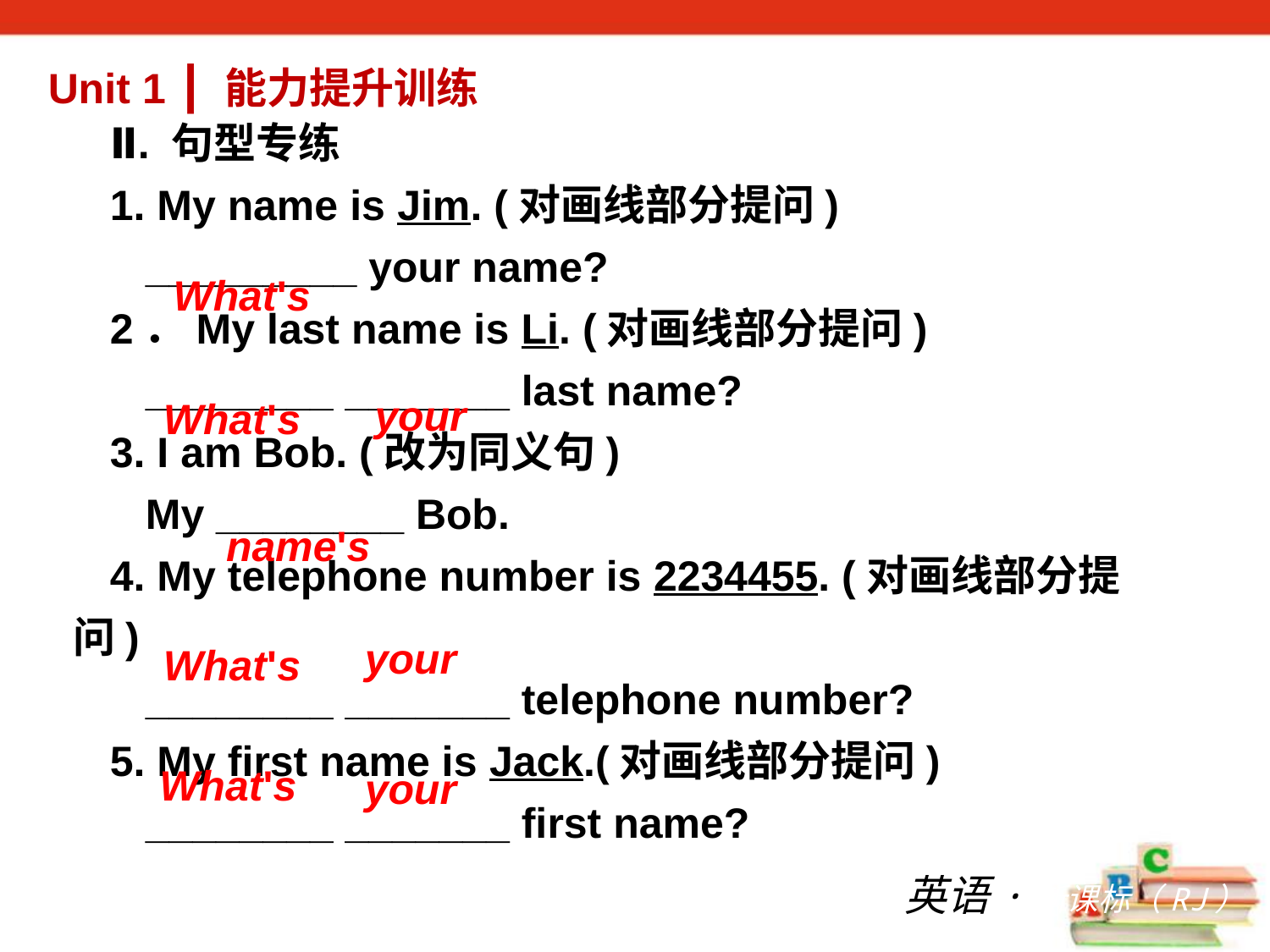

Unit 1 ┃ 能力提升训练
Ⅱ. 句型专练
1. My name is Jim. (对画线部分提问)
   _________ your name?
2．My last name is Li. (对画线部分提问)
   ________ _______ last name?
3. I am Bob. (改为同义句)
   My ________ Bob.
4. My telephone number is 223­4455. (对画线部分提问)
   ________ _______ telephone number?
5. My first name is Jack.(对画线部分提问)
   ________ _______ first name?
What's
your
What's
name's
your
What's
What's
your
英语·新课标（RJ）